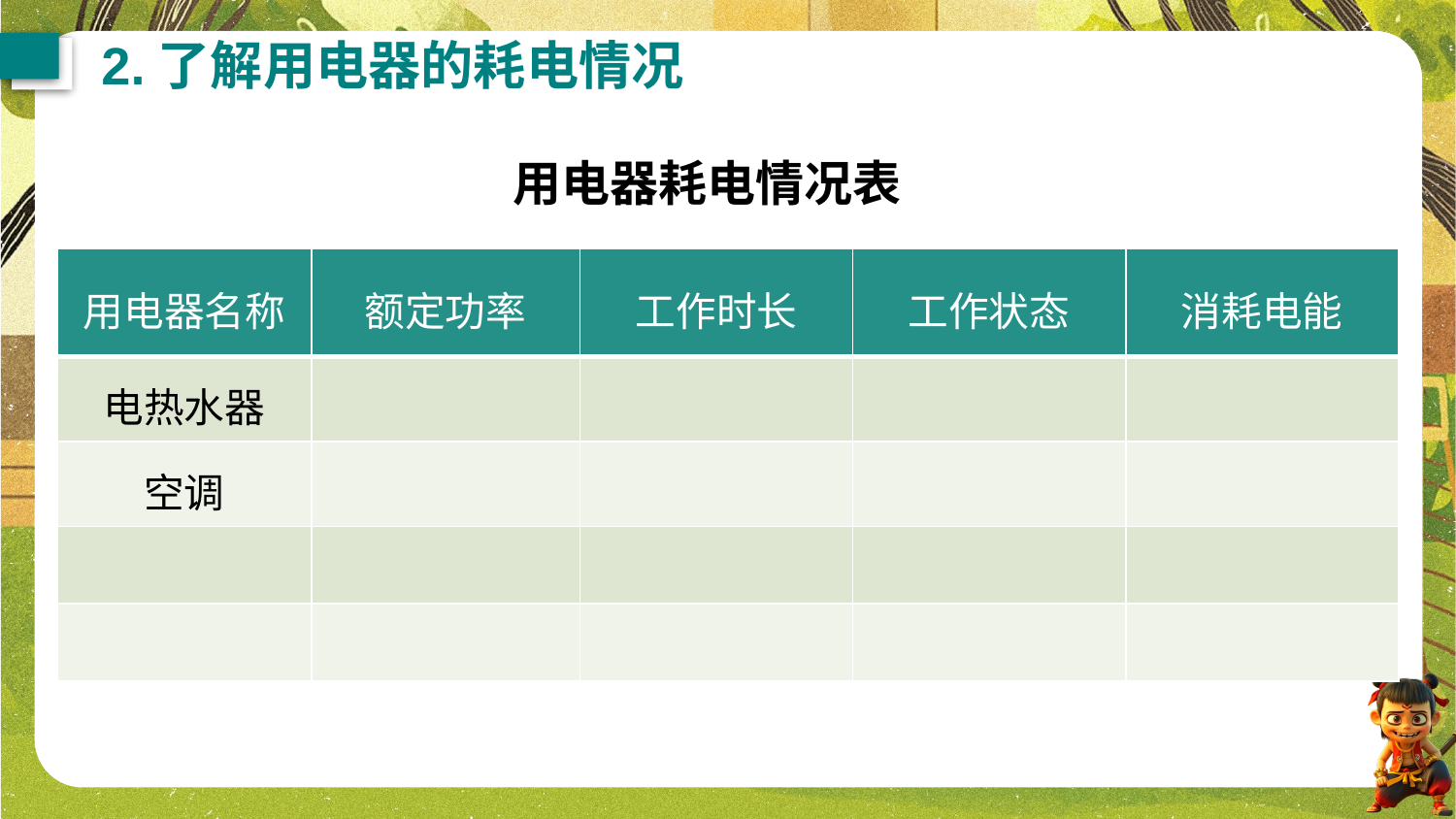

2.了解用电器的耗电情况

用电器耗电情况表
| 用电器名称 | 额定功率 | 工作时长 | 工作状态 | 消耗电能 |
| --- | --- | --- | --- | --- |
| 电热水器 |  |  |  |  |
| 空调 |  |  |  |  |
|  |  |  |  |  |
|  |  |  |  |  |